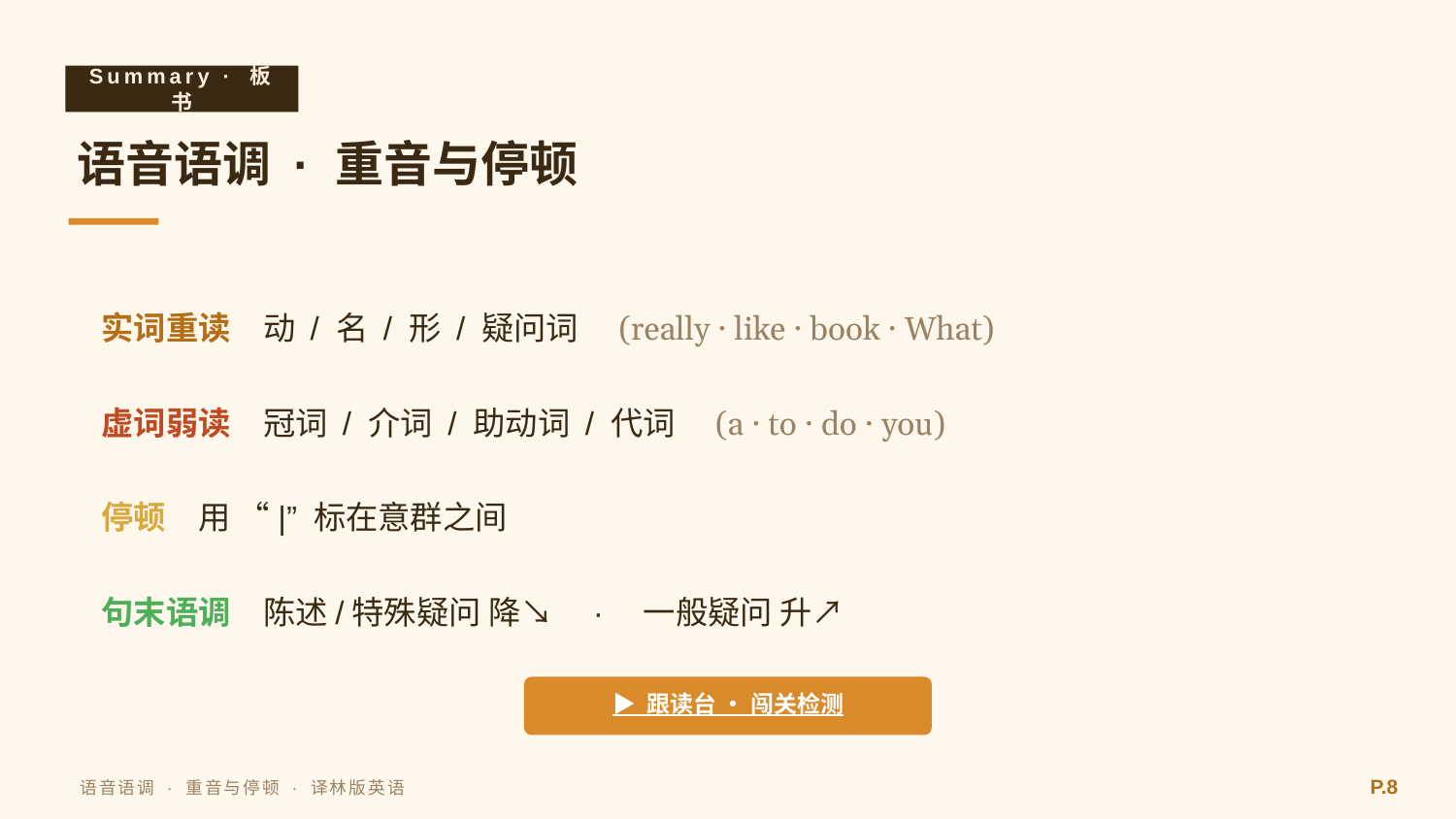

Summary · 板书

语音语调 · 重音与停顿

实词重读　动 / 名 / 形 / 疑问词　(really · like · book · What)
虚词弱读　冠词 / 介词 / 助动词 / 代词　(a · to · do · you)
停顿　用 “|” 标在意群之间
句末语调　陈述/特殊疑问 降↘　·　一般疑问 升↗
▶  跟读台 · 闯关检测

P.8
语音语调 · 重音与停顿 · 译林版英语